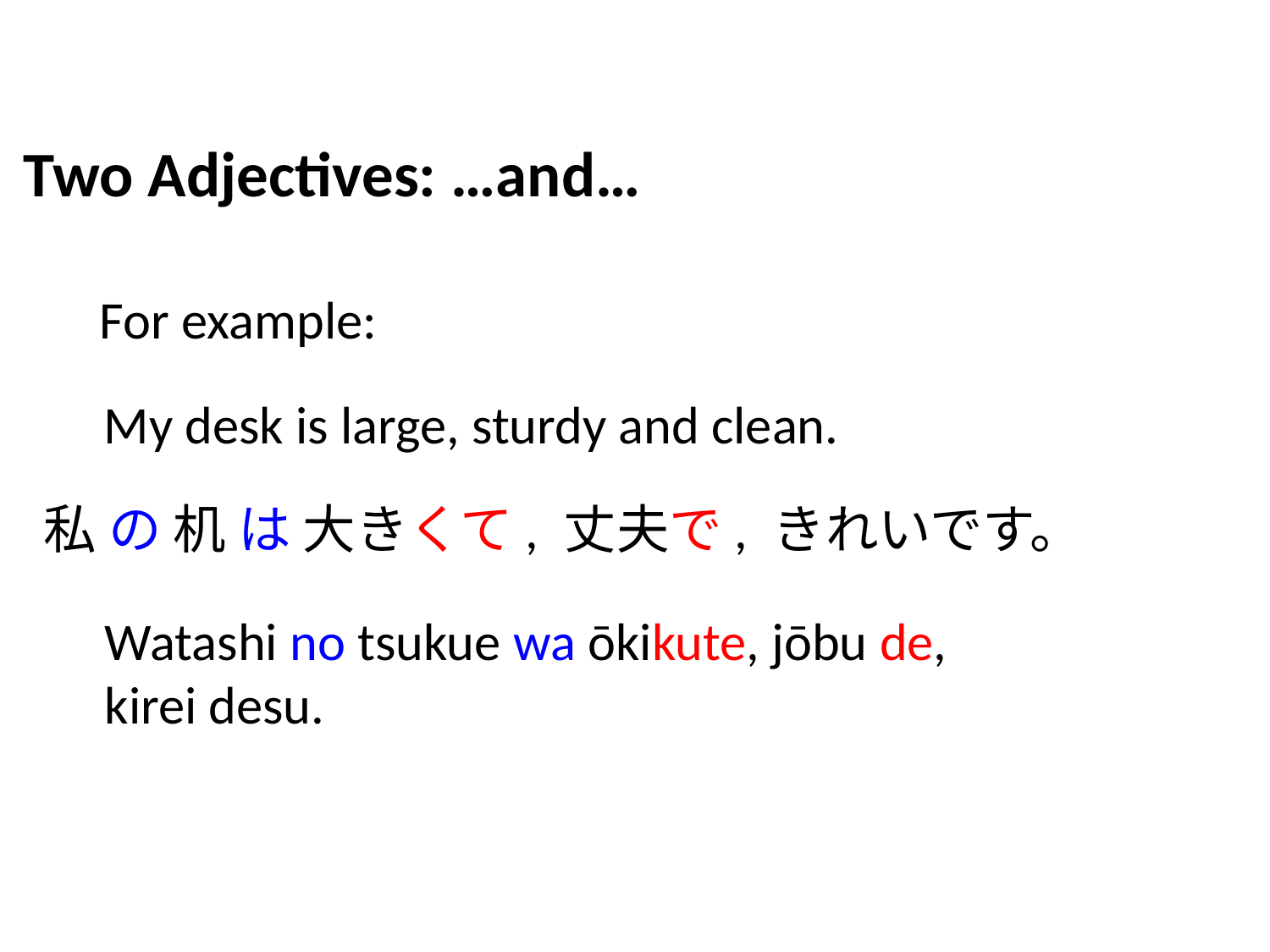

Two Adjectives: …and…
For example:
My desk is large, sturdy and clean.
私 の 机 は 大きくて, 丈夫で, きれいです。
Watashi no tsukue wa ōkikute, jōbu de,
kirei desu.